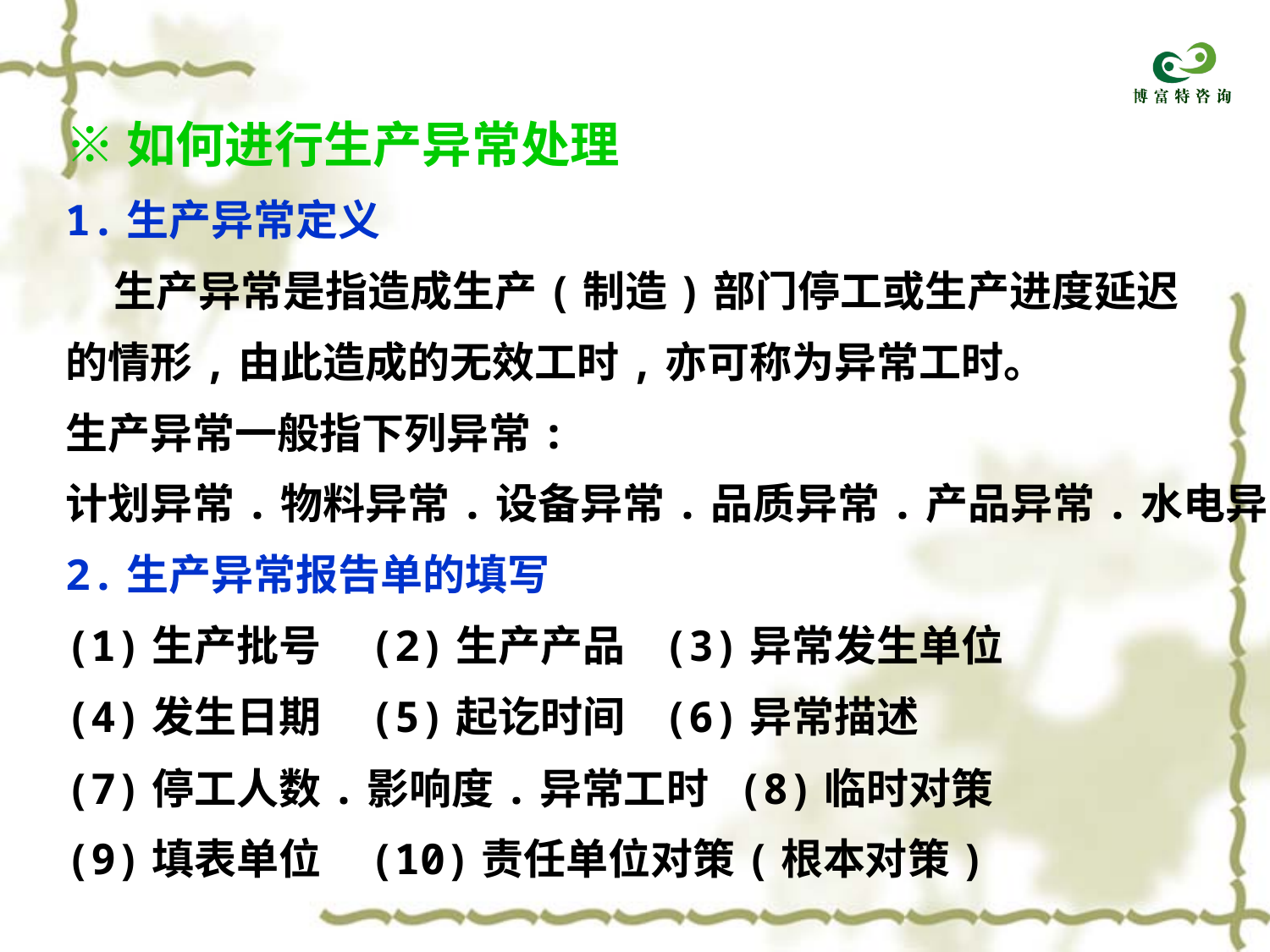

※如何进行生产异常处理
1.生产异常定义
    生产异常是指造成生产(制造)部门停工或生产进度延迟
的情形,由此造成的无效工时,亦可称为异常工时。
生产异常一般指下列异常:
计划异常.物料异常.设备异常.品质异常.产品异常.水电异常
2.生产异常报告单的填写
(1)生产批号    (2)生产产品   (3)异常发生单位
(4)发生日期    (5)起讫时间   (6)异常描述
(7)停工人数.影响度.异常工时  (8)临时对策
(9)填表单位    (10)责任单位对策(根本对策)